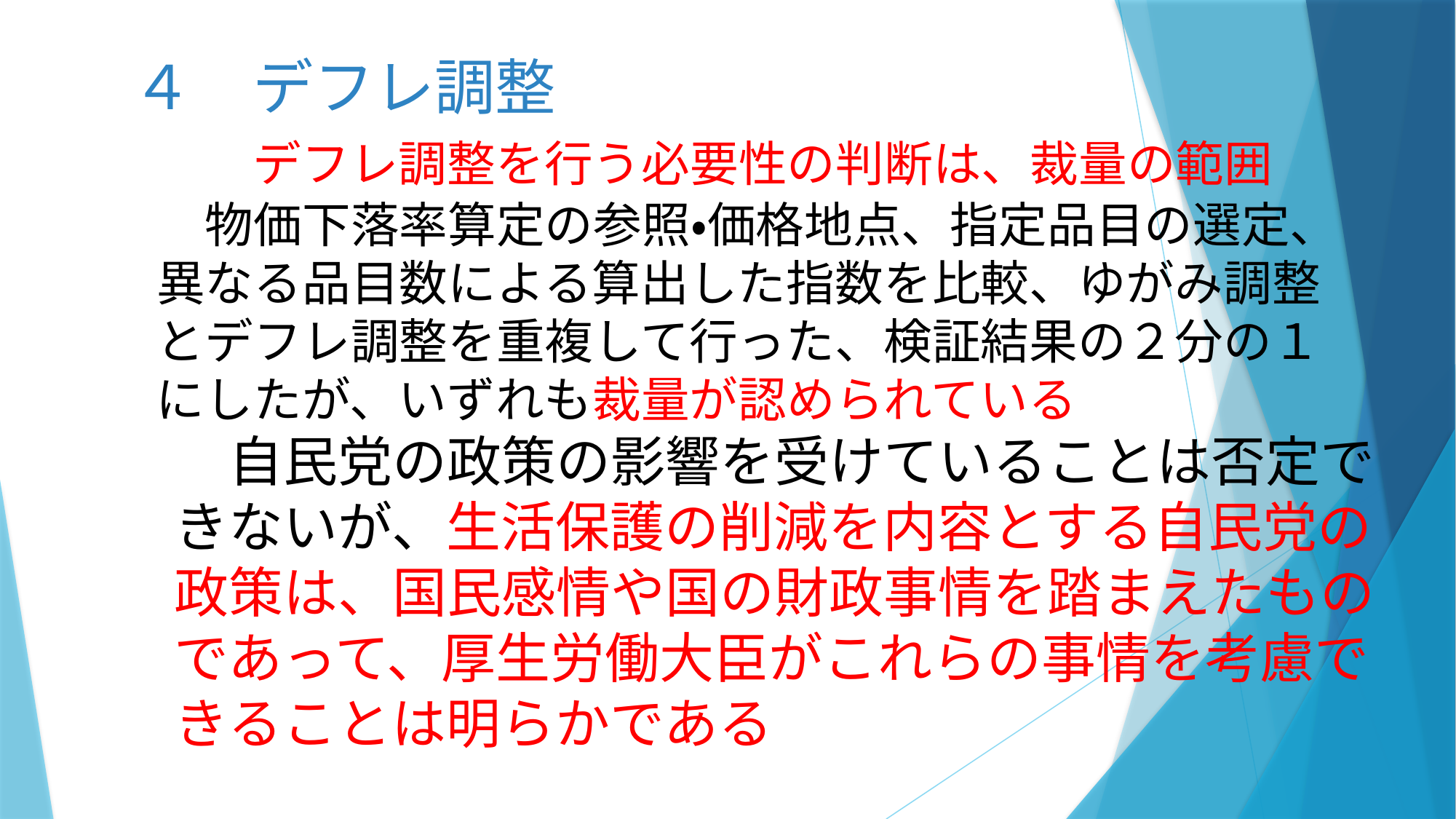

４　デフレ調整
　　　　デフレ調整を行う必要性の判断は、裁量の範囲
　　　　物価下落率算定の参照・価格地点、指定品目の選定、
　　　異なる品目数による算出した指数を比較、ゆがみ調整
　　　とデフレ調整を重複して行った、検証結果の２分の１
　　　にしたが、いずれも裁量が認められている
　　　　自民党の政策の影響を受けていることは否定で
　　　きないが、生活保護の削減を内容とする自民党の
　　　政策は、国民感情や国の財政事情を踏まえたもの
　　　であって、厚生労働大臣がこれらの事情を考慮で
　　　きることは明らかである